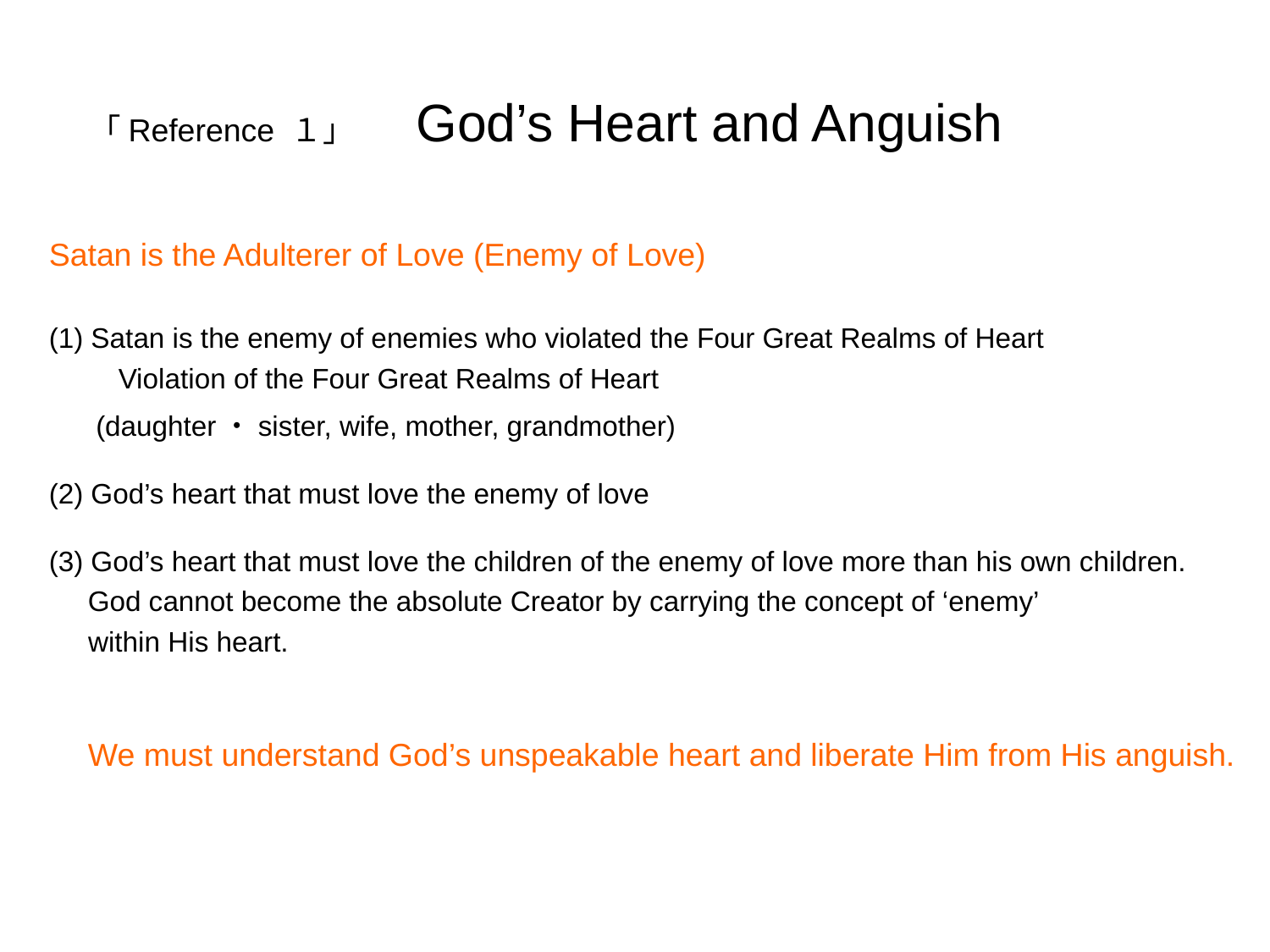

「Reference １」　 God’s Heart and Anguish
Satan is the Adulterer of Love (Enemy of Love)

(1) Satan is the enemy of enemies who violated the Four Great Realms of Heart
　　 Violation of the Four Great Realms of Heart
      (daughter・sister, wife, mother, grandmother)‏
(2) God’s heart that must love the enemy of love
(3) God’s heart that must love the children of the enemy of love more than his own children.
     God cannot become the absolute Creator by carrying the concept of ‘enemy’
     within His heart.

     We must understand God’s unspeakable heart and liberate Him from His anguish.